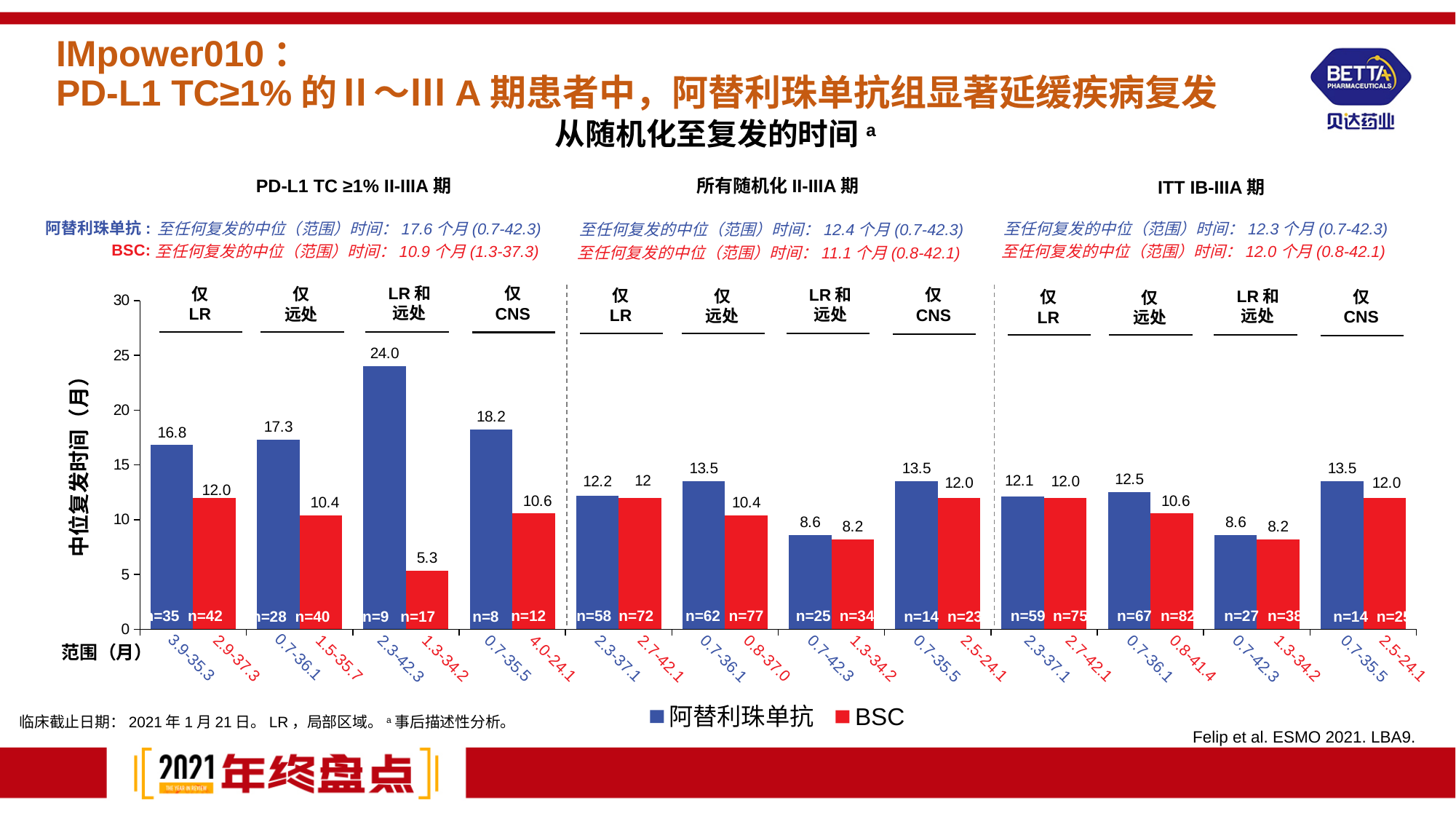

IMpower010：
PD-L1 TC≥1%的Ⅱ～ⅢA期患者中，阿替利珠单抗组显著延缓疾病复发
从随机化至复发的时间a
PD-L1 TC ≥1% II-IIIA期
所有随机化II-IIIA期
ITT IB-IIIA期
阿替利珠单抗:
BSC:
至任何复发的中位（范围）时间：17.6个月(0.7-42.3)
至任何复发的中位（范围）时间：10.9个月(1.3-37.3)
至任何复发的中位（范围）时间：12.3个月(0.7-42.3)
至任何复发的中位（范围）时间：12.0个月(0.8-42.1)
至任何复发的中位（范围）时间：12.4个月(0.7-42.3)
至任何复发的中位（范围）时间：11.1个月(0.8-42.1)
LR和
远处
仅
CNS
仅
LR
仅
远处
LR和
远处
仅
CNS
仅
LR
仅
远处
LR和
远处
仅
CNS
仅
LR
仅
远处

### Chart

| Category | Atezo | BSC |
|---|---|---|
| Locoregional only | 16.8 | 12.0 |
| Distant recurrence only | 17.3 | 10.4 |
| Locoregional and distant | 24.0 | 5.3 |
| CNS only | 18.2 | 10.6 |
| Locoregional only | 12.2 | 12.0 |
| Distant recurrence only | 13.5 | 10.4 |
| Locoregional and distant | 8.6 | 8.2 |
| CNS only | 13.5 | 12.0 |
| Locoregional only | 12.1 | 12.0 |
| Distant recurrence only | 12.5 | 10.6 |
| Locoregional and distant | 8.6 | 8.2 |
| CNS only | 13.5 | 12.0 |
中位复发时间（月）
n=82
n=38
n=75
n=42
n=67
n=27
n=72
n=34
n=59
n=35
n=58
n=25
n=77
n=12
n=62
n=23
n=17
n=8
n=14
n=9
n=40
n=25
n=28
n=14
范围（月）
0.7-36.1
3.9-35.3
2.9-37.3
1.5-35.7
2.3-42.3
1.3-34.2
0.7-35.5
4.0-24.1
2.3-37.1
2.7-42.1
0.7-36.1
0.8-37.0
0.7-42.3
1.3-34.2
0.7-35.5
2.5-24.1
2.3-37.1
2.7-42.1
0.7-36.1
0.8-41.4
0.7-42.3
1.3-34.2
0.7-35.5
2.5-24.1
BSC

阿替利珠单抗

临床截止日期：2021年1月21日。LR，局部区域。a事后描述性分析。
Felip et al. ESMO 2021. LBA9.